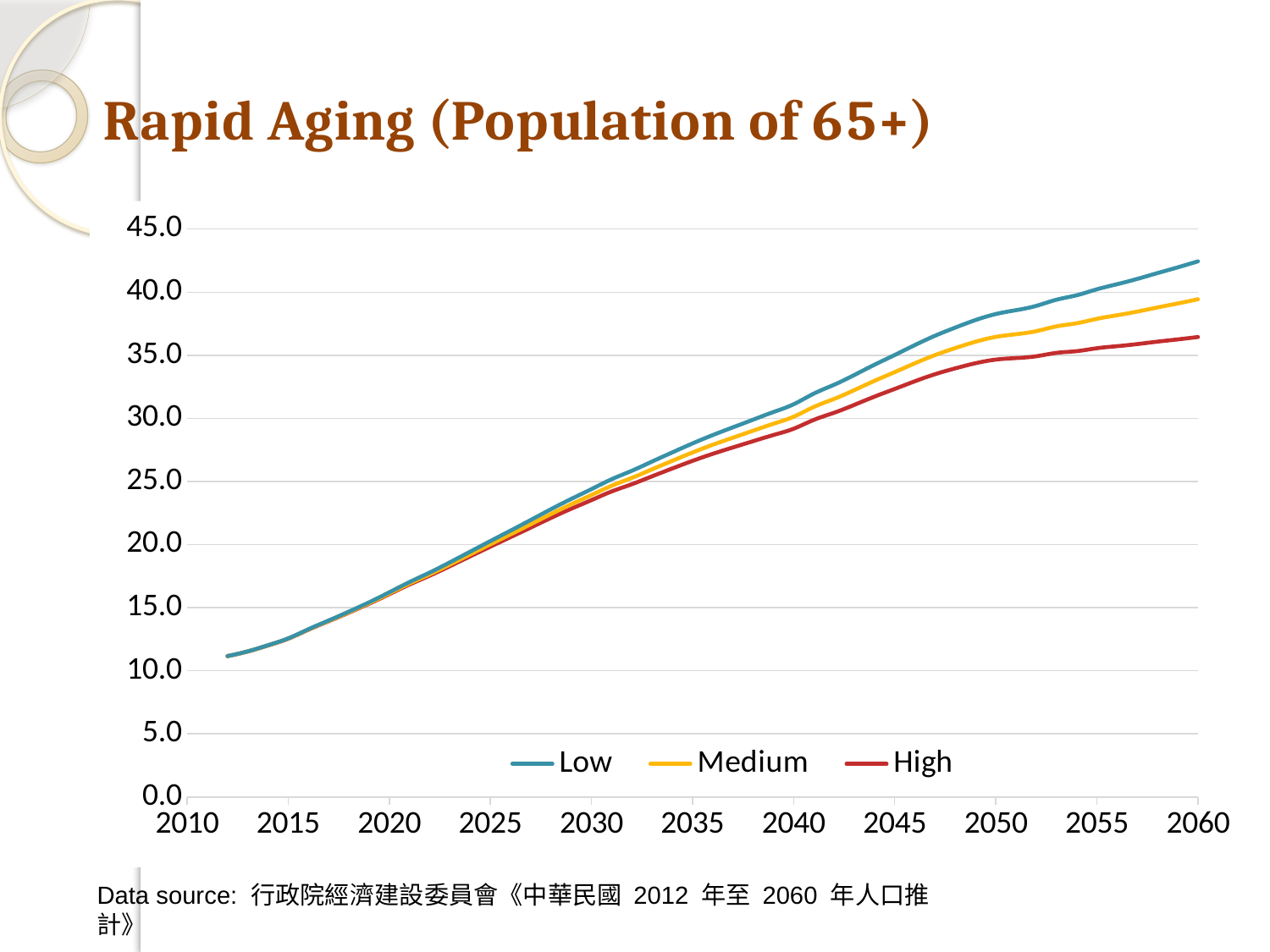

# Rapid Aging (Population of 65+)

### Chart

| Category | Low | Medium | High |
|---|---|---|---|
Data source: 行政院經濟建設委員會《中華民國 2012 年至 2060 年人口推計》